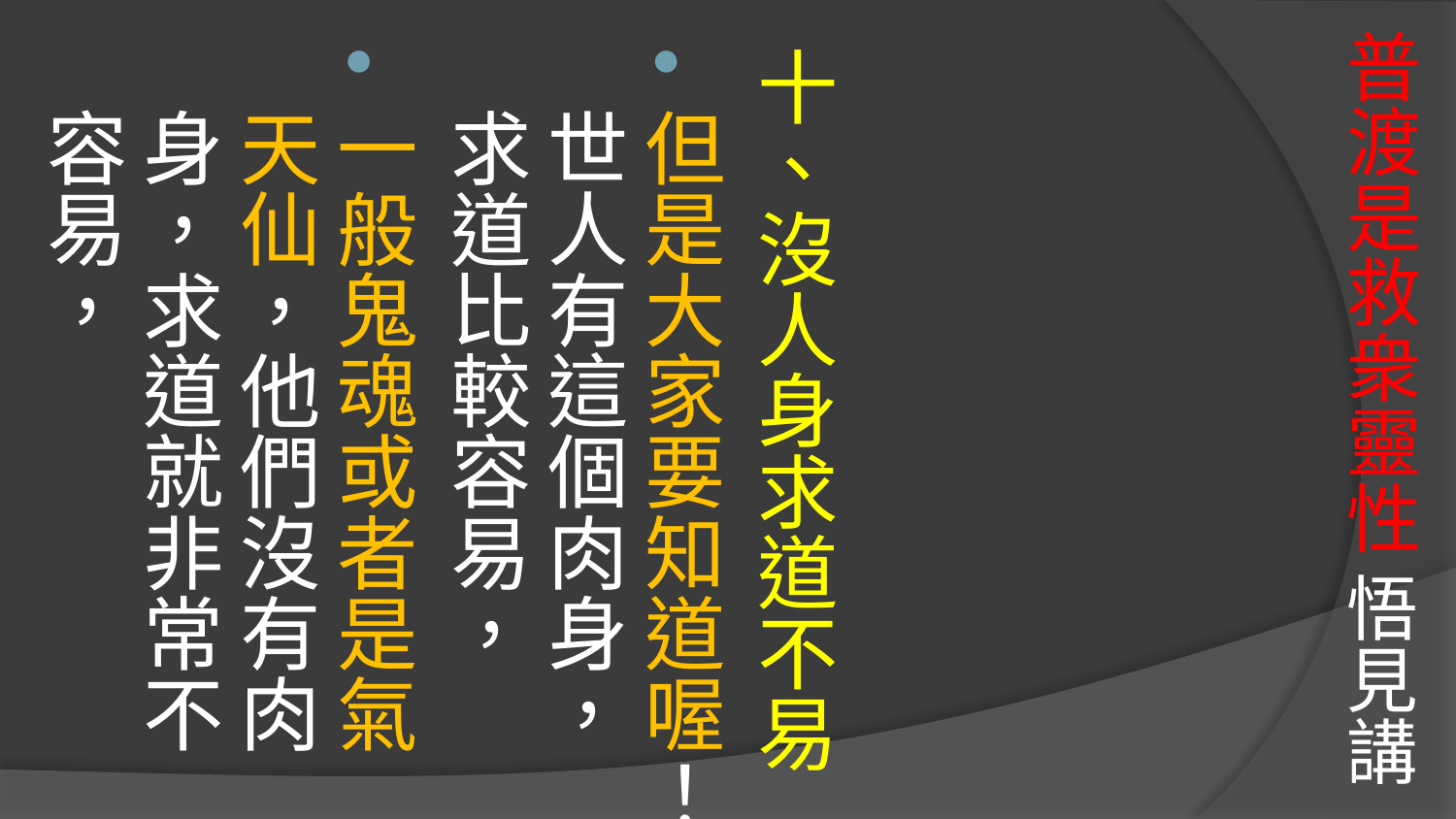

# 普渡是救衆靈性 悟見講
十、沒人身求道不易
但是大家要知道喔！世人有這個肉身，求道比較容易，
一般鬼魂或者是氣天仙，他們沒有肉身，求道就非常不容易，